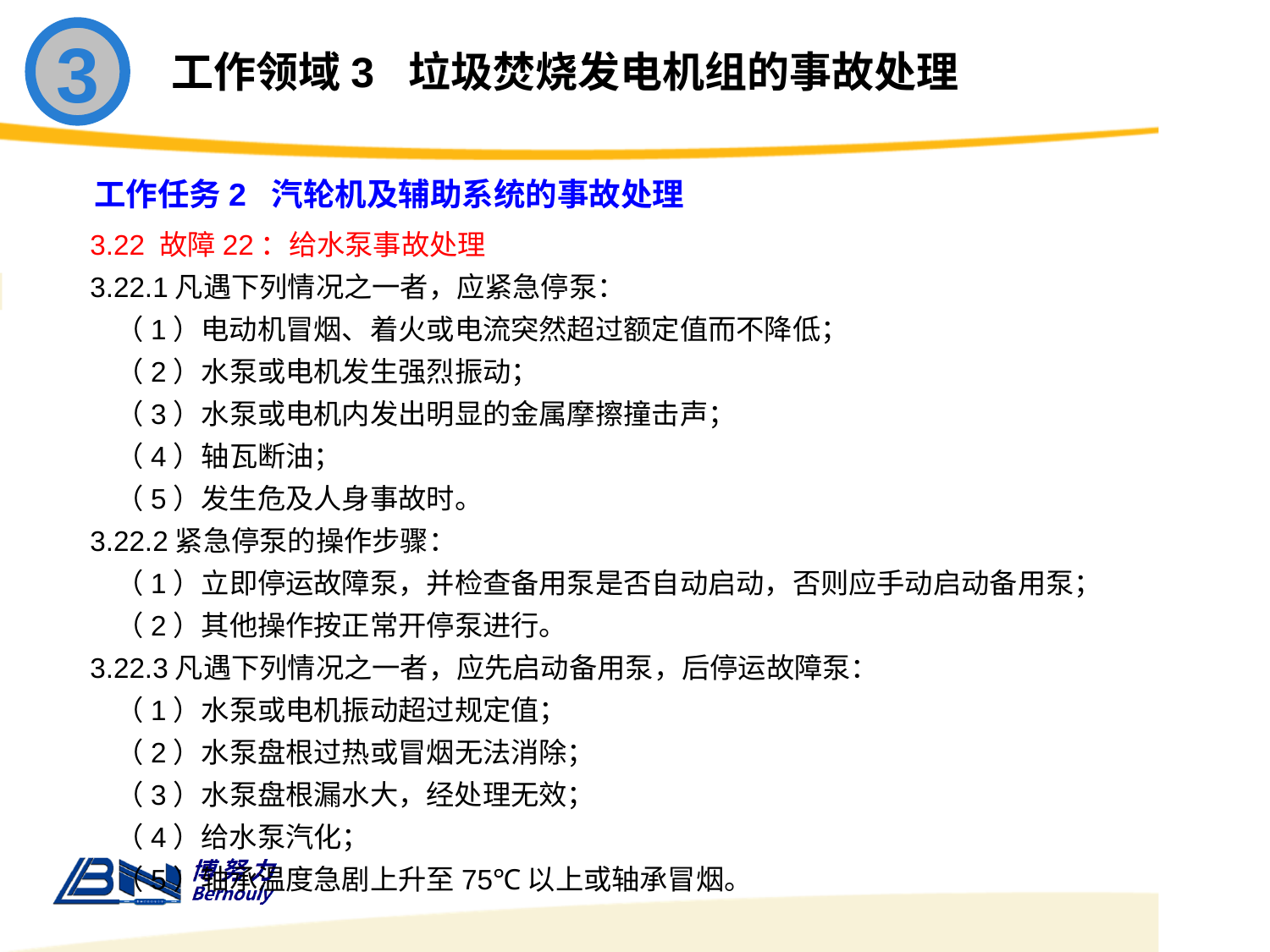

3
工作领域3  垃圾焚烧发电机组的事故处理
工作任务2  汽轮机及辅助系统的事故处理
3.22 故障22：给水泵事故处理
3.22.1凡遇下列情况之一者，应紧急停泵：
   （1）电动机冒烟、着火或电流突然超过额定值而不降低；
   （2）水泵或电机发生强烈振动；
   （3）水泵或电机内发出明显的金属摩擦撞击声；
   （4）轴瓦断油；
   （5）发生危及人身事故时。
3.22.2紧急停泵的操作步骤：
   （1）立即停运故障泵，并检查备用泵是否自动启动，否则应手动启动备用泵；
   （2）其他操作按正常开停泵进行。
3.22.3凡遇下列情况之一者，应先启动备用泵，后停运故障泵：
   （1）水泵或电机振动超过规定值；
   （2）水泵盘根过热或冒烟无法消除；
   （3）水泵盘根漏水大，经处理无效；
   （4）给水泵汽化；
   （5）轴承温度急剧上升至75℃以上或轴承冒烟。